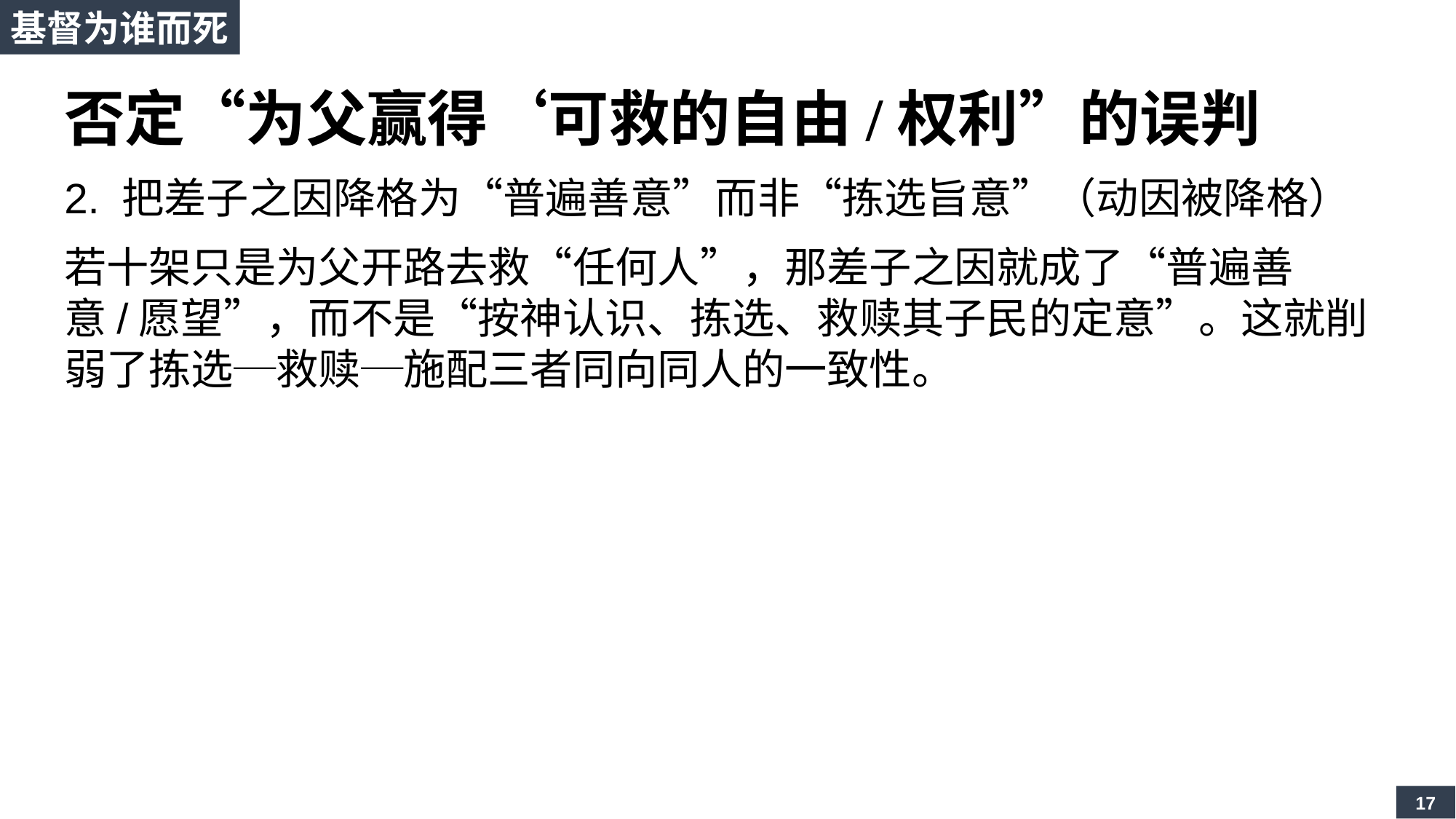

基督为谁而死
否定“为父赢得‘可救的自由/权利”的误判
2. 把差子之因降格为“普遍善意”而非“拣选旨意”（动因被降格）
若十架只是为父开路去救“任何人”，那差子之因就成了“普遍善意/愿望”，而不是“按神认识、拣选、救赎其子民的定意”。这就削弱了拣选─救赎─施配三者同向同人的一致性。
17